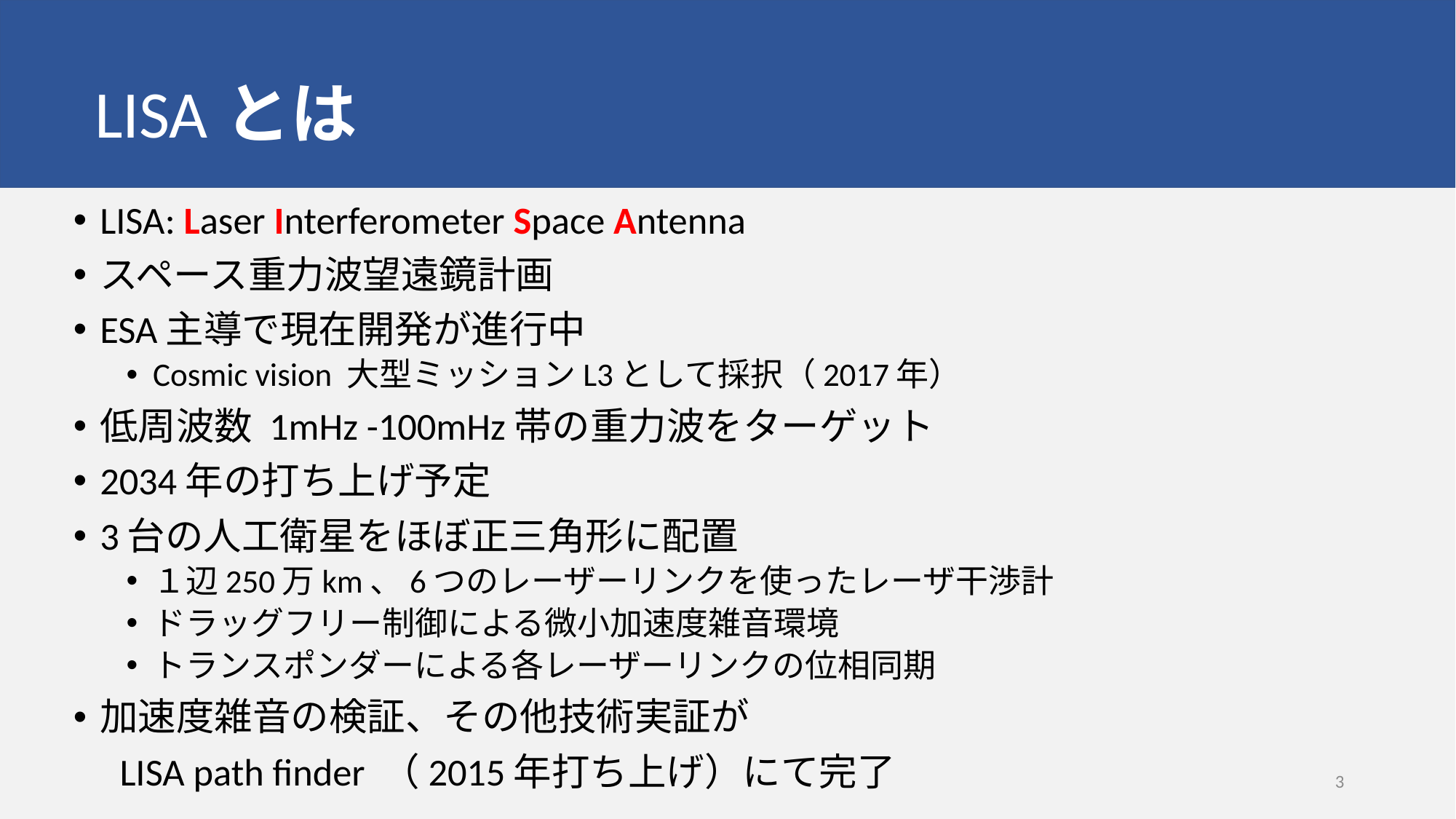

# LISAとは
LISA: Laser Interferometer Space Antenna
スペース重力波望遠鏡計画
ESA主導で現在開発が進行中
Cosmic vision 大型ミッションL3として採択（2017年）
低周波数 1mHz -100mHz帯の重力波をターゲット
2034年の打ち上げ予定
3台の人工衛星をほぼ正三角形に配置
１辺250万km、6つのレーザーリンクを使ったレーザ干渉計
ドラッグフリー制御による微小加速度雑音環境
トランスポンダーによる各レーザーリンクの位相同期
加速度雑音の検証、その他技術実証が
　LISA path finder （2015年打ち上げ）にて完了

3